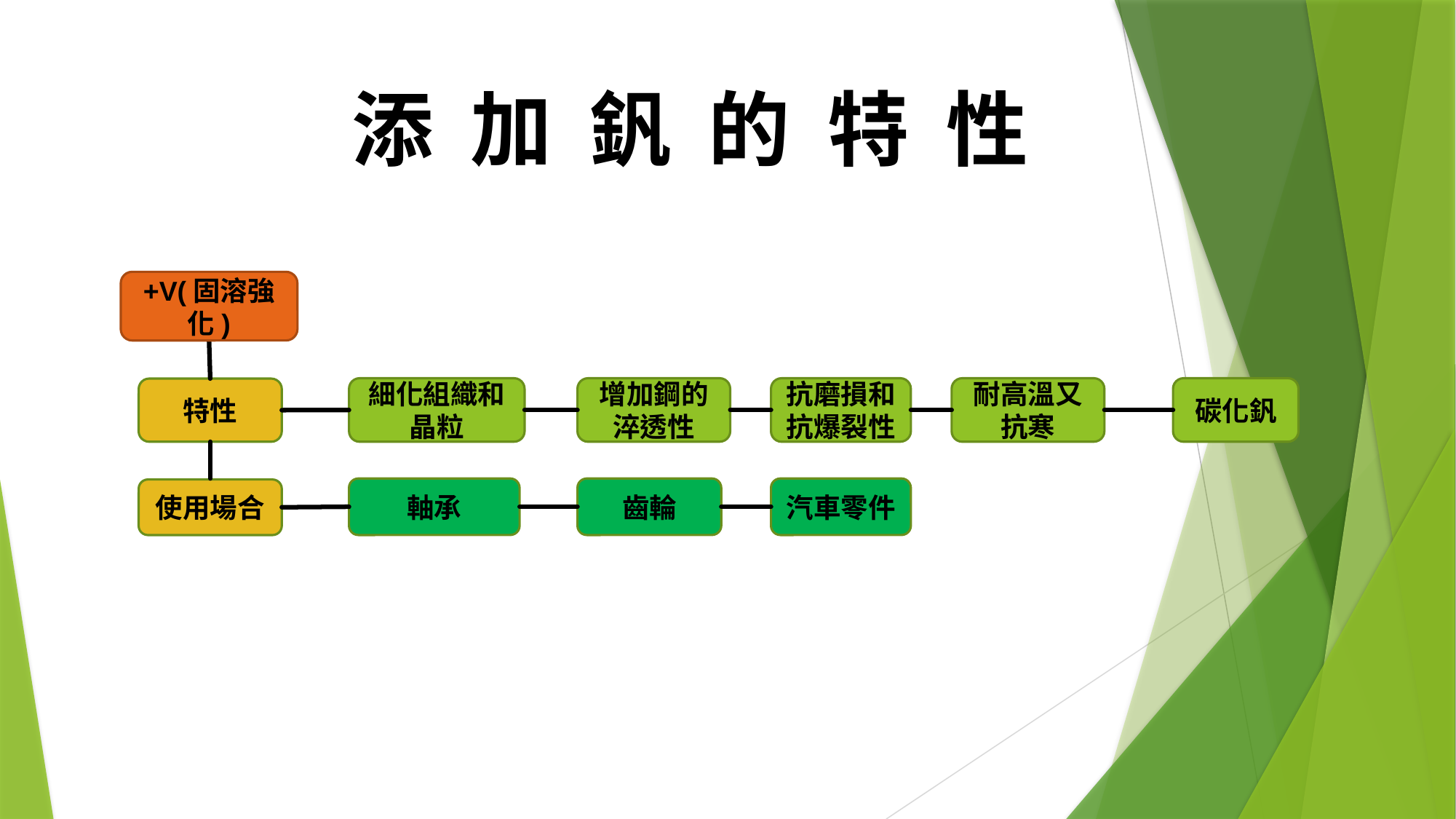

添  加  釩  的  特  性
+V(固溶強化)
細化組織和晶粒
增加鋼的淬透性
抗磨損和抗爆裂性
耐高溫又抗寒
碳化釩
特性
軸承
齒輪
汽車零件
使用場合